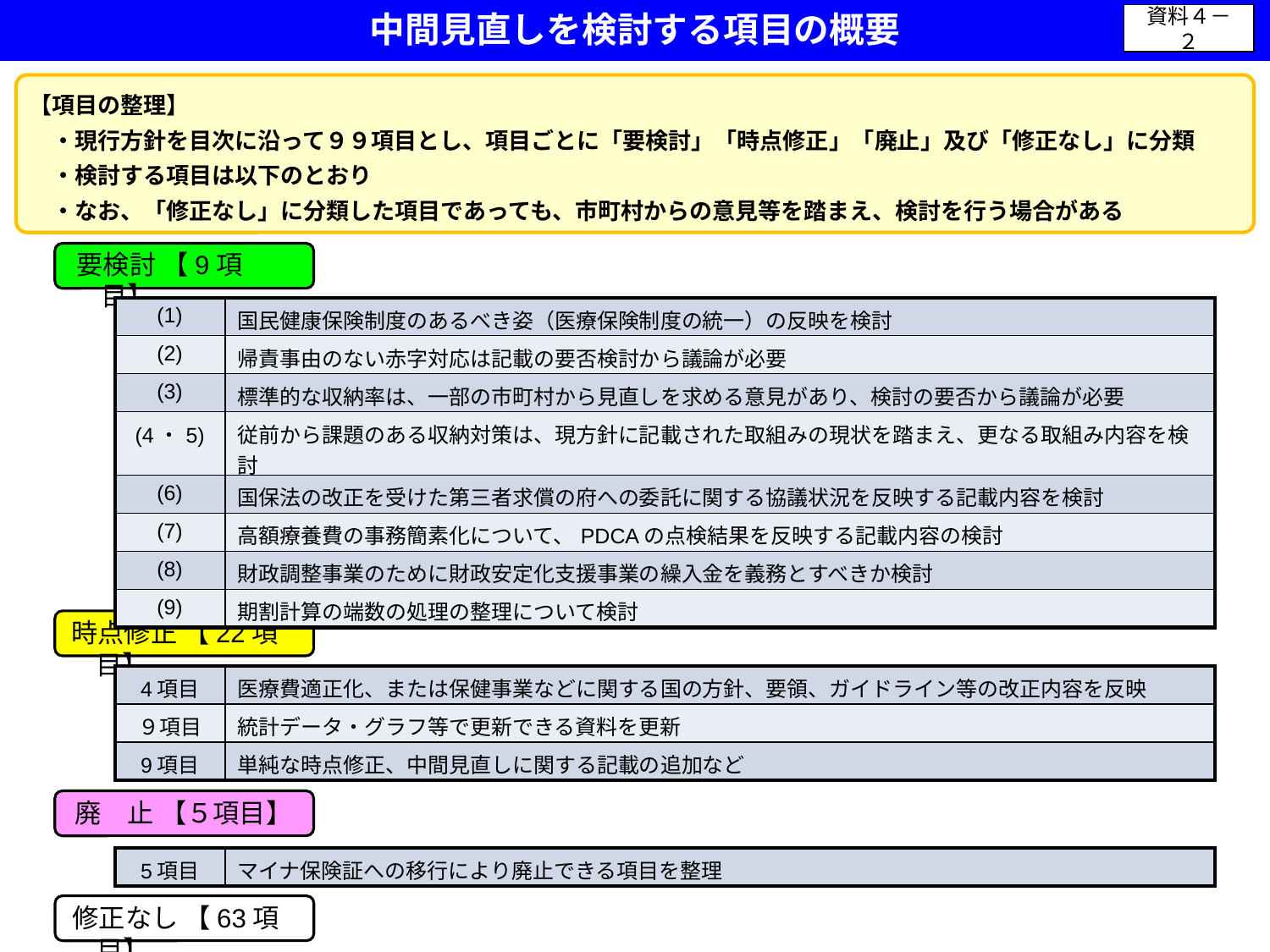

中間見直しを検討する項目の概要
資料４－２
【項目の整理】
　・現行方針を目次に沿って９９項目とし、項目ごとに「要検討」「時点修正」「廃止」及び「修正なし」に分類
　・検討する項目は以下のとおり
　・なお、「修正なし」に分類した項目であっても、市町村からの意見等を踏まえ、検討を行う場合がある

要検討 【9項目】
| (1) | 国民健康保険制度のあるべき姿（医療保険制度の統一）の反映を検討 |
| --- | --- |
| (2) | 帰責事由のない赤字対応は記載の要否検討から議論が必要 |
| (3) | 標準的な収納率は、一部の市町村から見直しを求める意見があり、検討の要否から議論が必要 |
| (4・5) | 従前から課題のある収納対策は、現方針に記載された取組みの現状を踏まえ、更なる取組み内容を検討 |
| (6) | 国保法の改正を受けた第三者求償の府への委託に関する協議状況を反映する記載内容を検討 |
| (7) | 高額療養費の事務簡素化について、PDCAの点検結果を反映する記載内容の検討 |
| (8) | 財政調整事業のために財政安定化支援事業の繰入金を義務とすべきか検討 |
| (9) | 期割計算の端数の処理の整理について検討 |

時点修正 【22項目】
| 4項目 | 医療費適正化、または保健事業などに関する国の方針、要領、ガイドライン等の改正内容を反映 |
| --- | --- |
| ９項目 | 統計データ・グラフ等で更新できる資料を更新 |
| 9項目 | 単純な時点修正、中間見直しに関する記載の追加など |

廃　止 【５項目】
| 5項目 | マイナ保険証への移行により廃止できる項目を整理 |
| --- | --- |

修正なし 【63項目】